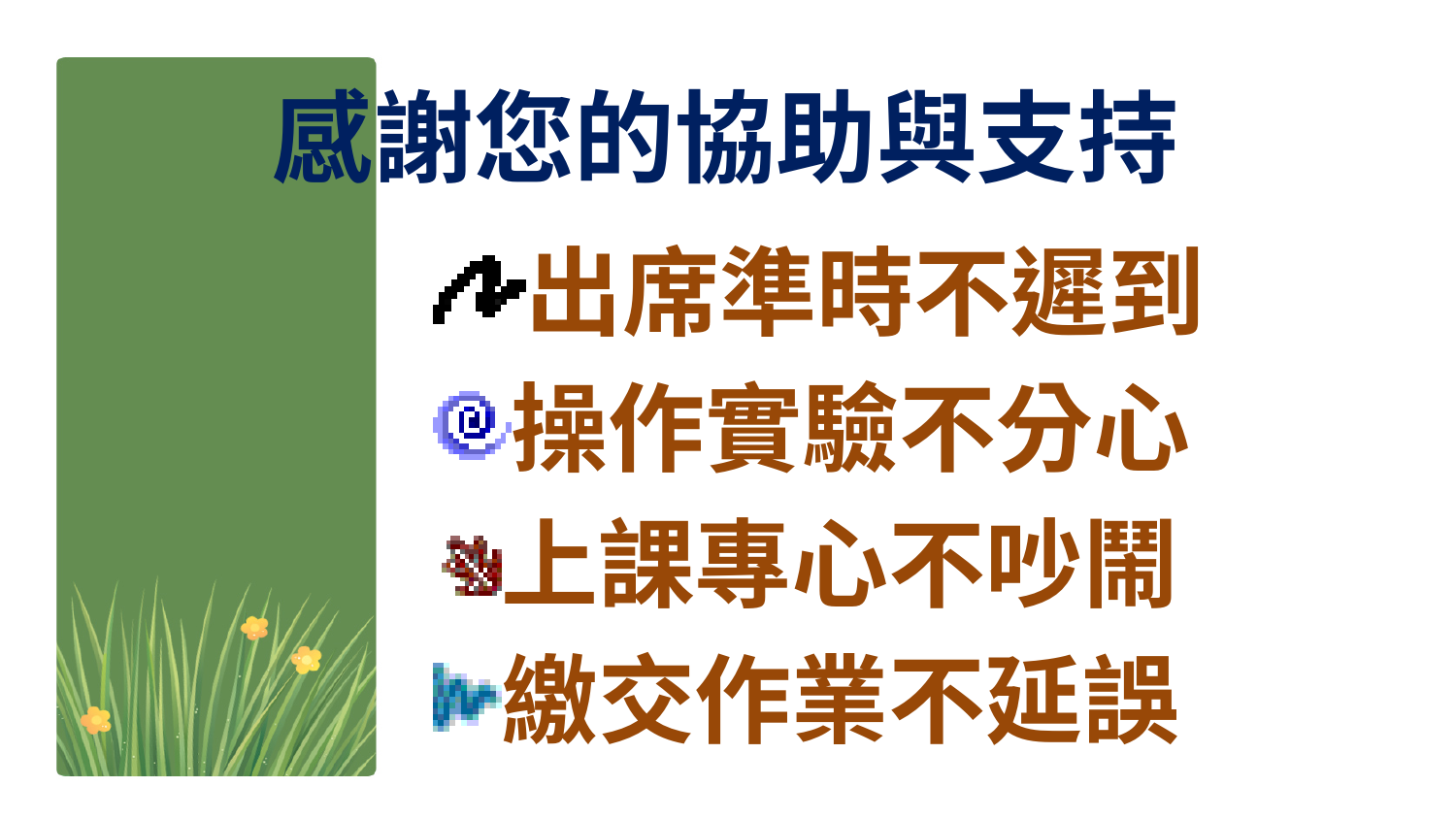

# 感謝您的協助與支持
出席準時不遲到
操作實驗不分心
上課專心不吵鬧
繳交作業不延誤